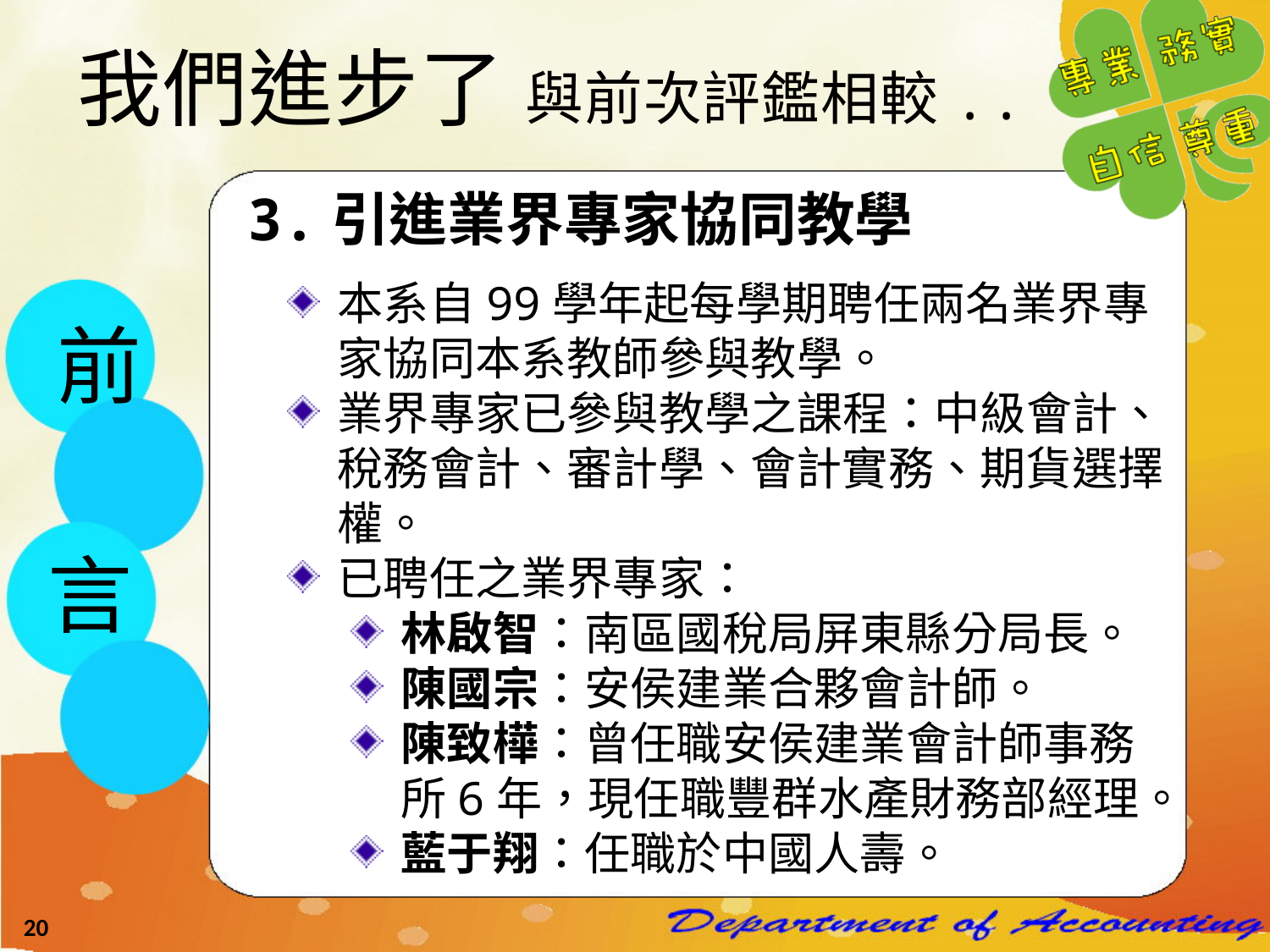

# 我們進步了 與前次評鑑相較..
3.引進業界專家協同教學

本系自99學年起每學期聘任兩名業界專家協同本系教師參與教學。
業界專家已參與教學之課程：中級會計、稅務會計、審計學、會計實務、期貨選擇權。
已聘任之業界專家：
林啟智：南區國稅局屏東縣分局長。
陳國宗：安侯建業合夥會計師。
陳致樺：曾任職安侯建業會計師事務所6年，現任職豐群水產財務部經理。
藍于翔：任職於中國人壽。

前

言

20